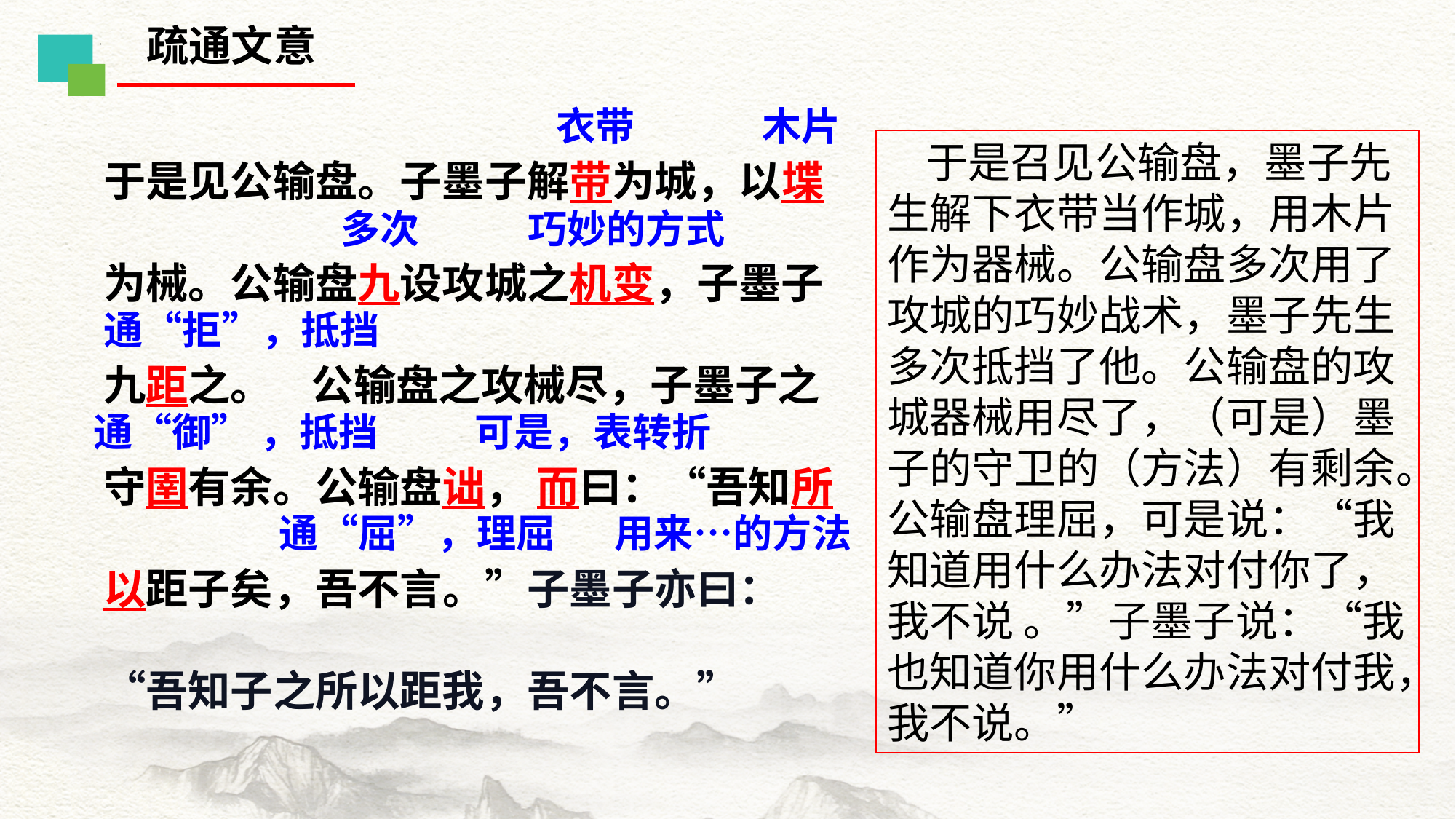

疏通文意

衣带
木片
于是见公输盘。子墨子解带为城，以堞为械。公输盘九设攻城之机变，子墨子九距之。    公输盘之攻械尽，子墨子之守圉有余。公输盘诎， 而曰：“吾知所以距子矣，吾不言。”子墨子亦曰：“吾知子之所以距我，吾不言。”
   于是召见公输盘，墨子先生解下衣带当作城，用木片作为器械。公输盘多次用了攻城的巧妙战术，墨子先生多次抵挡了他。公输盘的攻城器械用尽了，（可是）墨子的守卫的（方法）有剩余。公输盘理屈，可是说：“我知道用什么办法对付你了，我不说 。”子墨子说：“我也知道你用什么办法对付我，我不说。”
多次
巧妙的方式
通“拒”，抵挡
通“御” ，抵挡
可是，表转折
用来…的方法
通“屈”，理屈